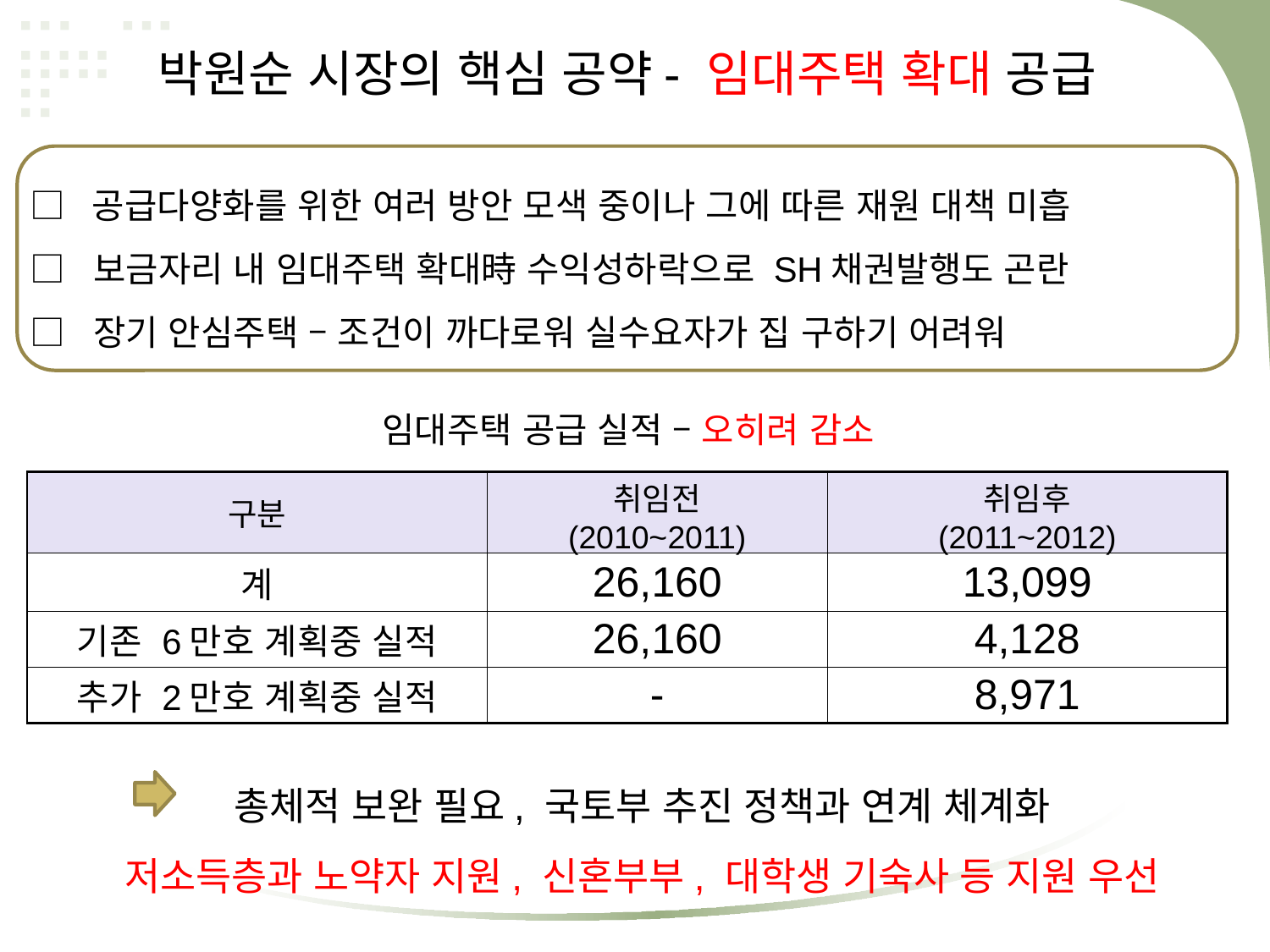

박원순 시장의 핵심 공약- 임대주택 확대 공급

□    공급다양화를 위한 여러 방안 모색 중이나 그에 따른 재원 대책 미흡
□  보금자리 내 임대주택 확대時 수익성하락으로 SH채권발행도 곤란
□  장기 안심주택 – 조건이 까다로워 실수요자가 집 구하기 어려워
임대주택 공급 실적 – 오히려 감소
| 구분 | 취임전 (2010~2011) | 취임후 (2011~2012) |
| --- | --- | --- |
| 계 | 26,160 | 13,099 |
| 기존 6만호 계획중 실적 | 26,160 | 4,128 |
| 추가 2만호 계획중 실적 | - | 8,971 |
총체적 보완 필요, 국토부 추진 정책과 연계 체계화
저소득층과 노약자 지원, 신혼부부, 대학생 기숙사 등 지원 우선